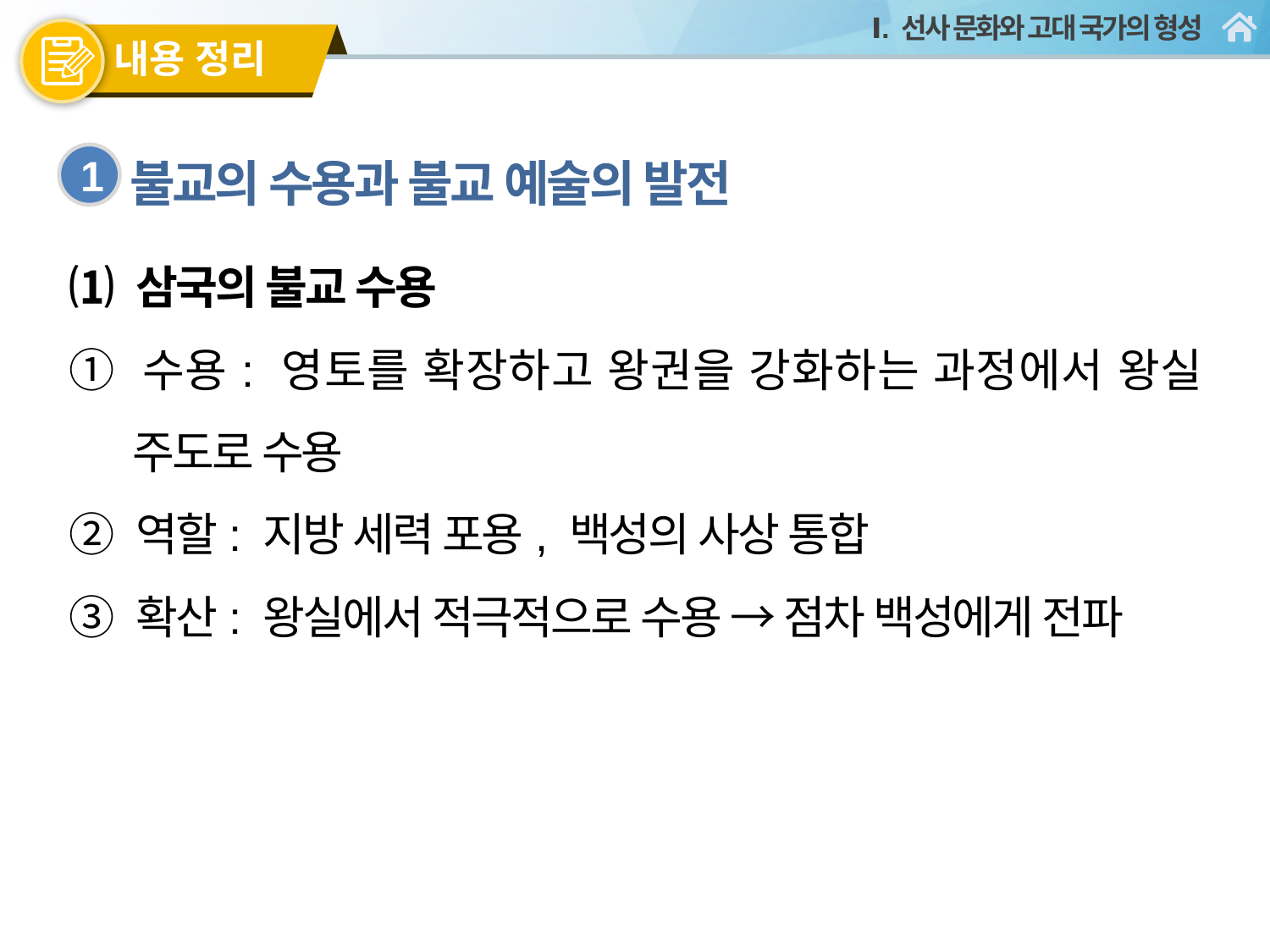

불교의 수용과 불교 예술의 발전
1
⑴ 삼국의 불교 수용
① 수용: 영토를 확장하고 왕권을 강화하는 과정에서 왕실 주도로 수용
② 역할: 지방 세력 포용, 백성의 사상 통합
③ 확산: 왕실에서 적극적으로 수용 → 점차 백성에게 전파